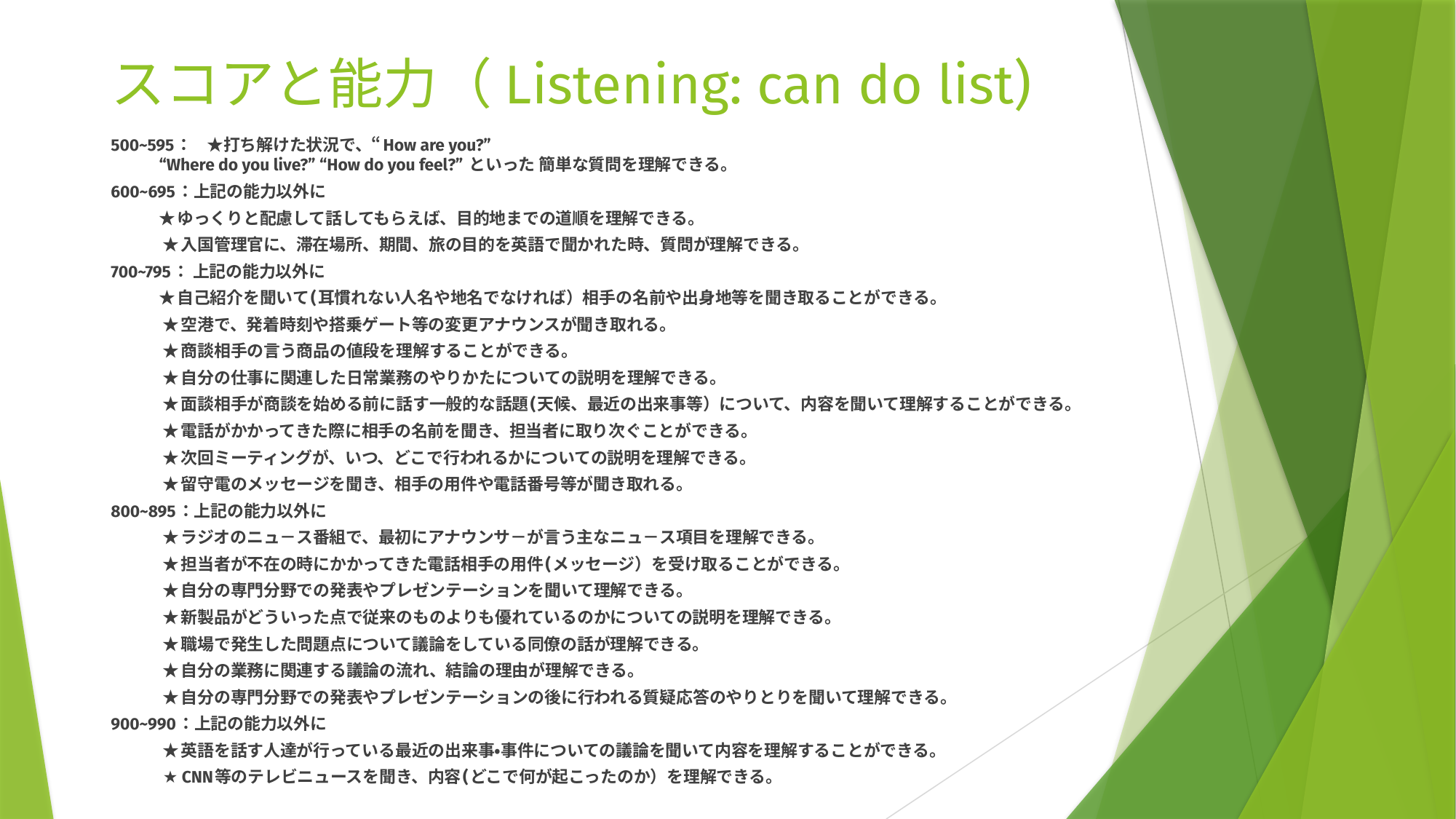

# スコアと能力（Listening: can do list)
500~595：	★打ち解けた状況で、“How are you?”
	“Where do you live?” “How do you feel?” といった 簡単な質問を理解できる。
600~695：上記の能力以外に
	★ゆっくりと配慮して話してもらえば、目的地までの道順を理解できる。
	 ★入国管理官に、滞在場所、期間、旅の目的を英語で聞かれた時、質問が理解できる。
700~795： 上記の能力以外に
	★自己紹介を聞いて(耳慣れない人名や地名でなければ）相手の名前や出身地等を聞き取ることができる。
	 ★空港で、発着時刻や搭乗ゲート等の変更アナウンスが聞き取れる。
	 ★商談相手の言う商品の値段を理解することができる。
	 ★自分の仕事に関連した日常業務のやりかたについての説明を理解できる。
	 ★面談相手が商談を始める前に話す一般的な話題(天候、最近の出来事等）について、内容を聞いて理解することができる。
	 ★電話がかかってきた際に相手の名前を聞き、担当者に取り次ぐことができる。
	 ★次回ミーティングが、いつ、どこで行われるかについての説明を理解できる。
	 ★留守電のメッセージを聞き、相手の用件や電話番号等が聞き取れる。
800~895：上記の能力以外に
	 ★ラジオのニュ－ス番組で、最初にアナウンサ－が言う主なニュ－ス項目を理解できる。
	 ★担当者が不在の時にかかってきた電話相手の用件(メッセージ）を受け取ることができる。
	 ★自分の専門分野での発表やプレゼンテーションを聞いて理解できる。
	 ★新製品がどういった点で従来のものよりも優れているのかについての説明を理解できる。
	 ★職場で発生した問題点について議論をしている同僚の話が理解できる。
	 ★自分の業務に関連する議論の流れ、結論の理由が理解できる。
	 ★自分の専門分野での発表やプレゼンテーションの後に行われる質疑応答のやりとりを聞いて理解できる。
900~990：上記の能力以外に
	 ★英語を話す人達が行っている最近の出来事・事件についての議論を聞いて内容を理解することができる。
	 ★ CNN等のテレビニュースを聞き、内容(どこで何が起こったのか）を理解できる。